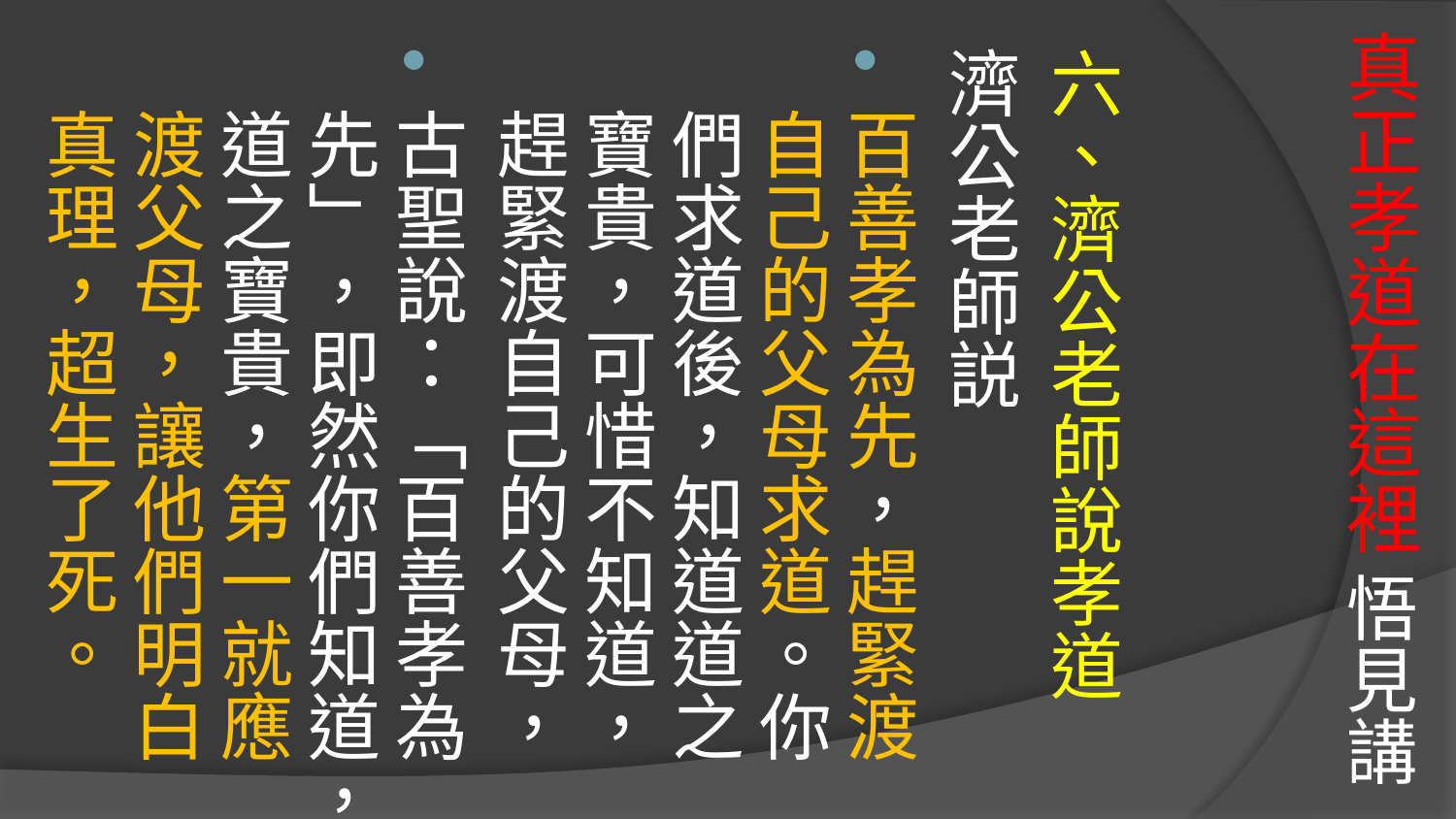

# 真正孝道在這裡 悟見講
六、濟公老師說孝道
濟公老師説
百善孝為先，趕緊渡自己的父母求道。你們求道後，知道道之寶貴，可惜不知道，趕緊渡自己的父母，
古聖說：「百善孝為先」，即然你們知道，道之寶貴，第一就應渡父母，讓他們明白真理，超生了死。